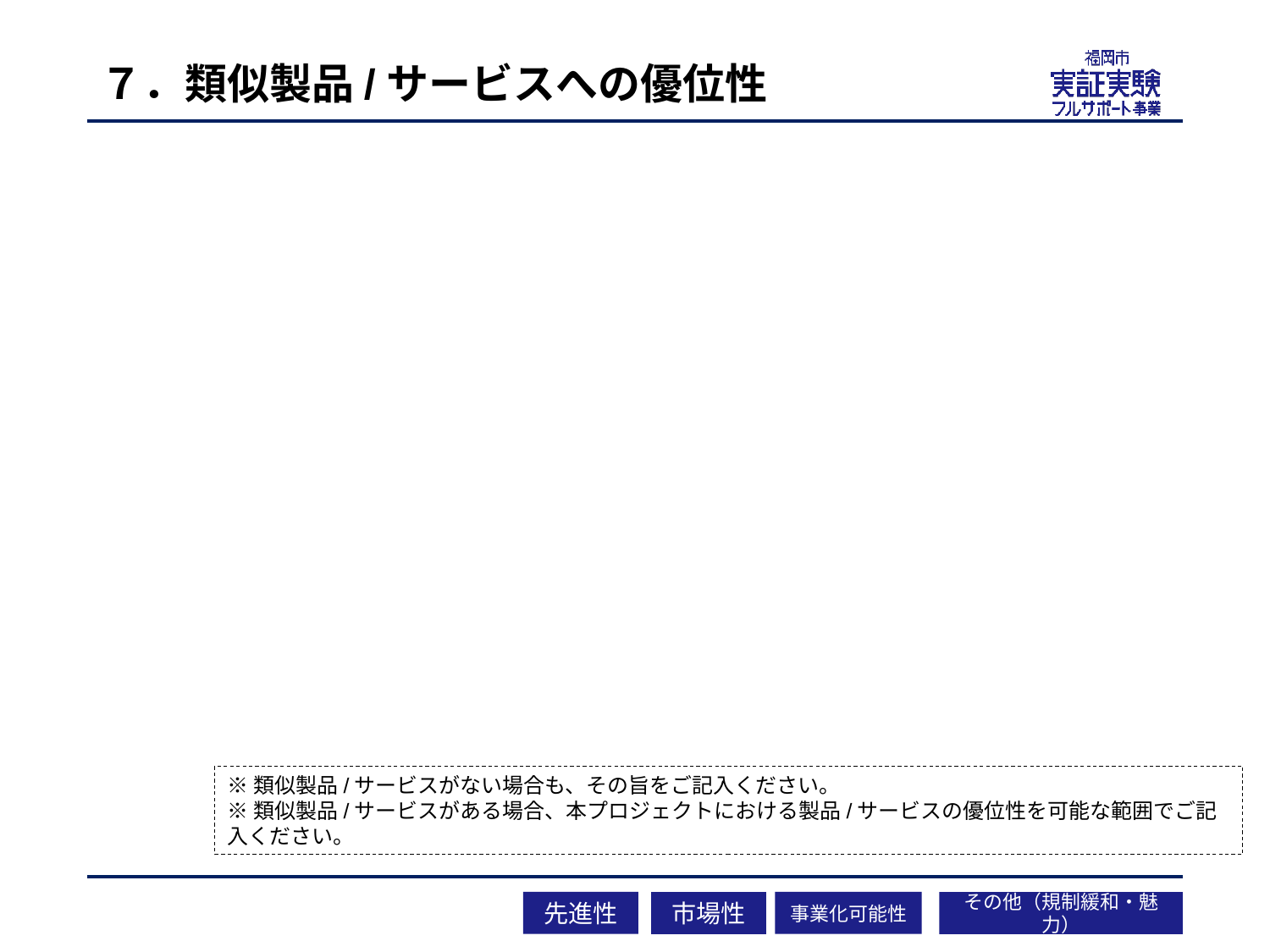

# ７．類似製品/サービスへの優位性

※類似製品/サービスがない場合も、その旨をご記入ください。
※類似製品/サービスがある場合、本プロジェクトにおける製品/サービスの優位性を可能な範囲でご記入ください。
先進性
市場性
事業化可能性
その他（規制緩和・魅力）